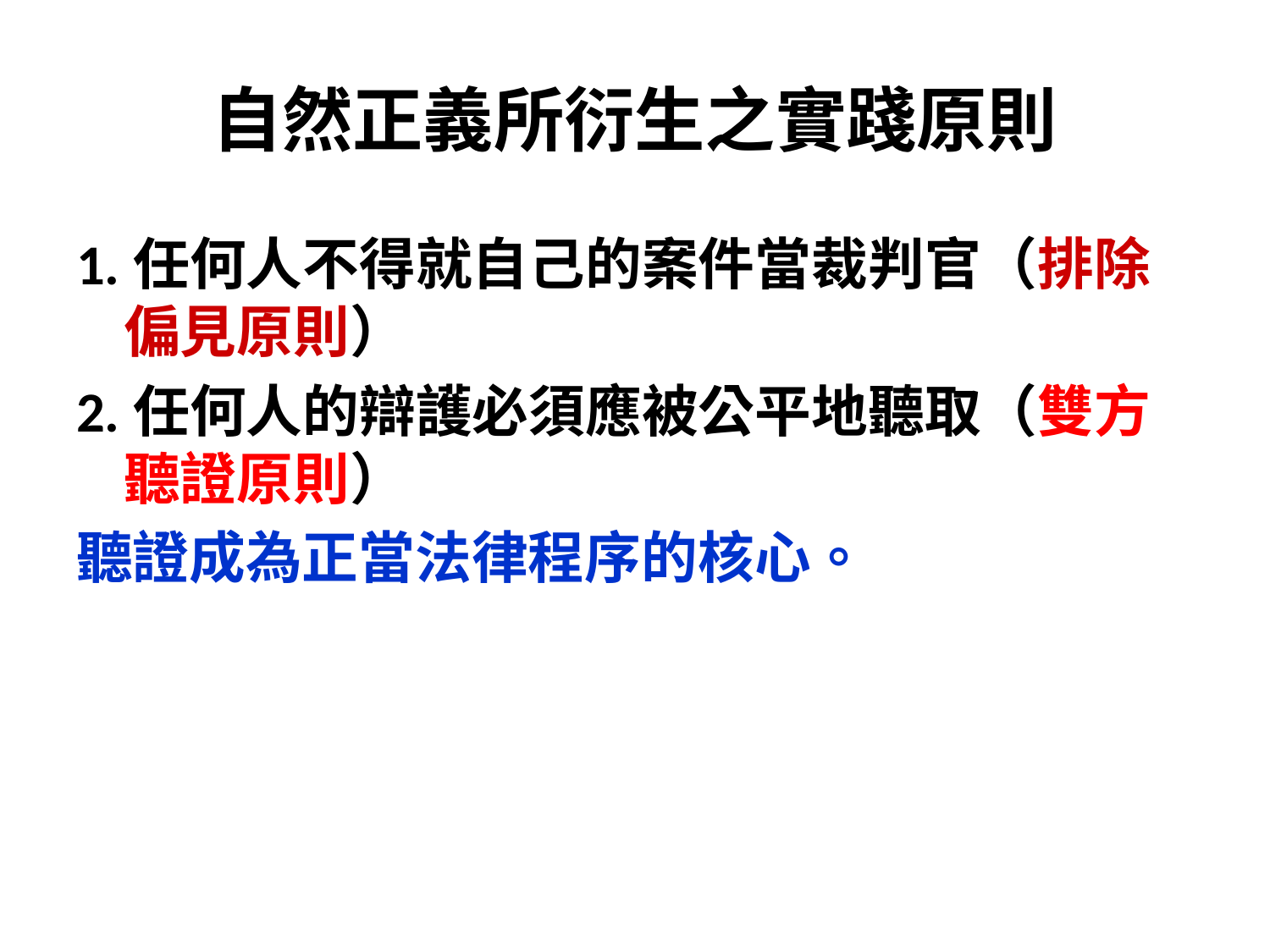

# 自然正義所衍生之實踐原則
1.任何人不得就自己的案件當裁判官（排除偏見原則）
2.任何人的辯護必須應被公平地聽取（雙方聽證原則）
聽證成為正當法律程序的核心。